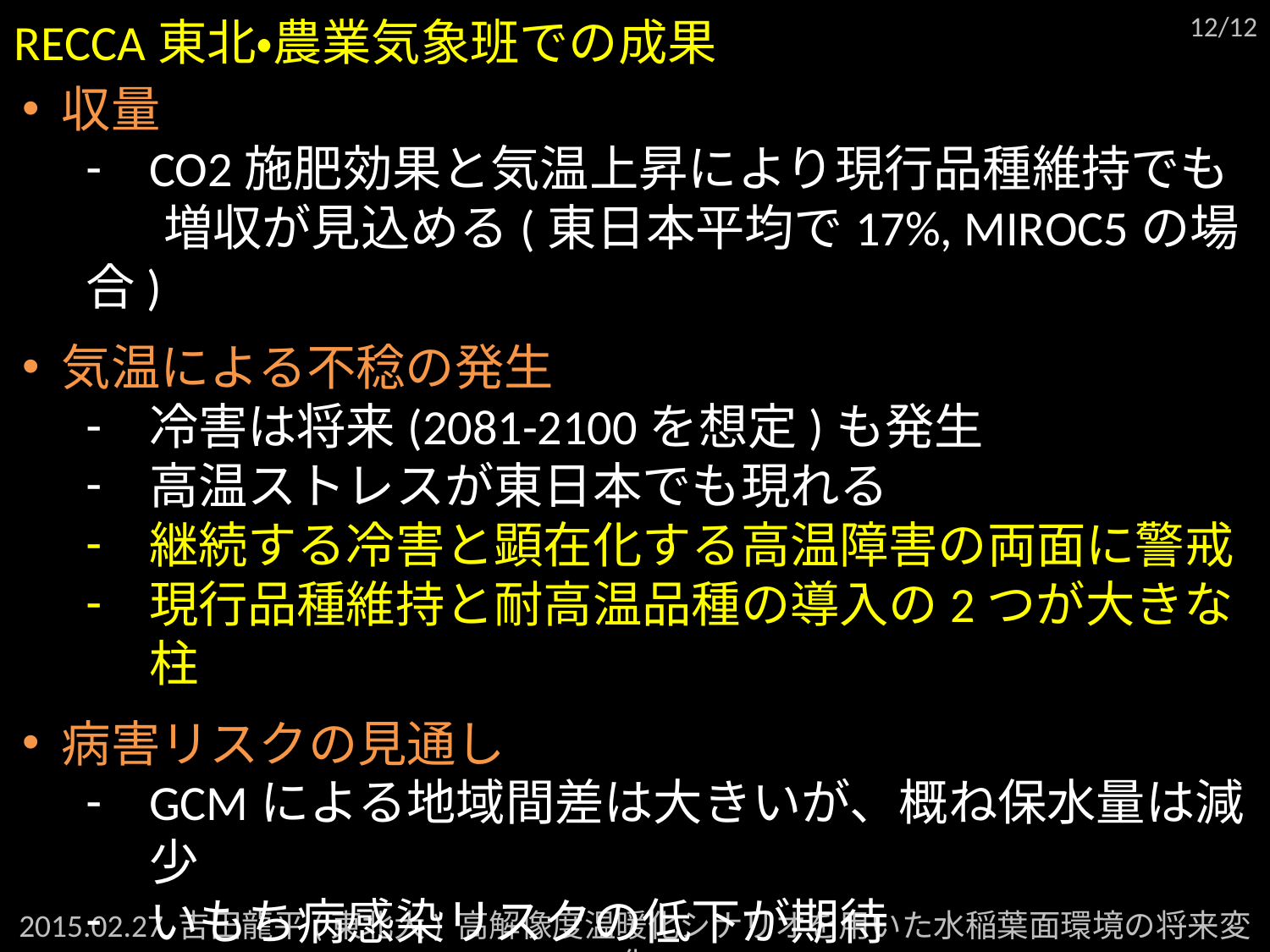

RECCA東北・農業気象班での成果
収量
CO2施肥効果と気温上昇により現行品種維持でも
      増収が見込める(東日本平均で17%, MIROC5の場合)

気温による不稔の発生
冷害は将来(2081-2100を想定)も発生
高温ストレスが東日本でも現れる
継続する冷害と顕在化する高温障害の両面に警戒
現行品種維持と耐高温品種の導入の2つが大きな柱

病害リスクの見通し
GCMによる地域間差は大きいが、概ね保水量は減少
いもち病感染リスクの低下が期待

収量・気温不稔・病害・虫害を統合した総合的な影響評価へ